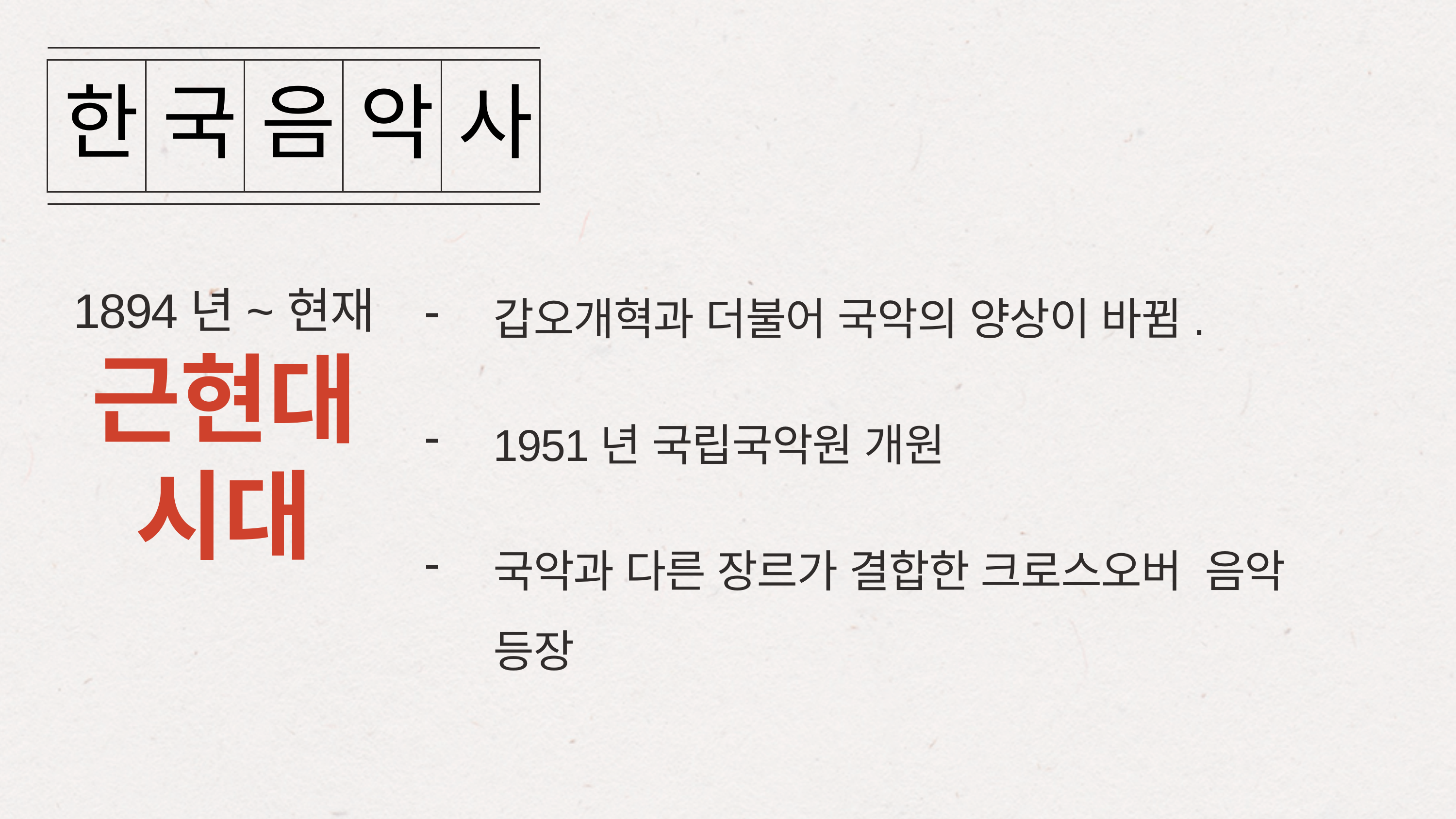

| 한 | 국 | 음 | 악 | 사 |
| --- | --- | --- | --- | --- |

갑오개혁과 더불어 국악의 양상이 바뀜.
1894년~현재
근현대 시대
1951년 국립국악원 개원
국악과 다른 장르가 결합한 크로스오버  음악 등장